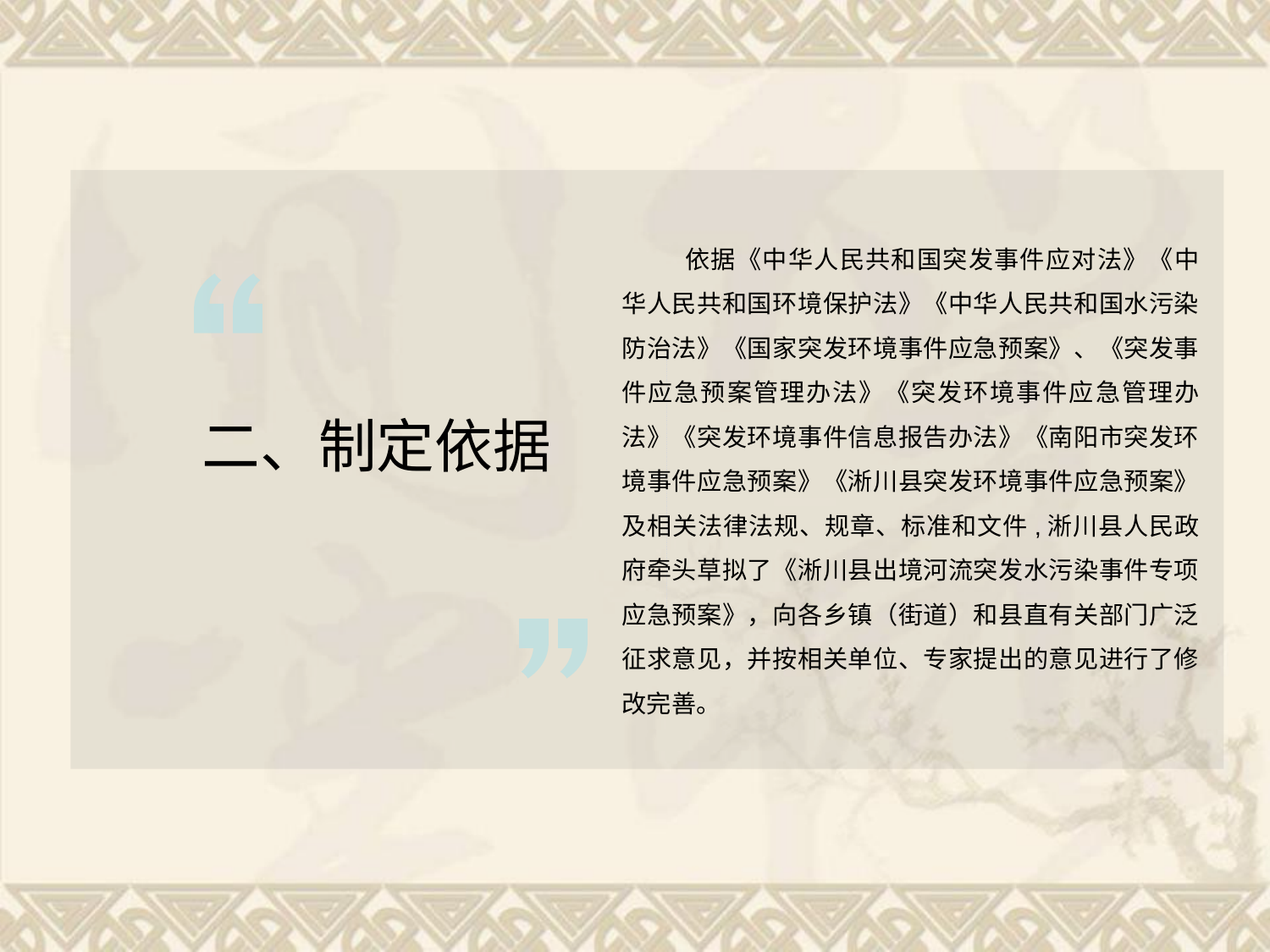

依据《中华人民共和国突发事件应对法》《中华人民共和国环境保护法》《中华人民共和国水污染防治法》《国家突发环境事件应急预案》、《突发事件应急预案管理办法》《突发环境事件应急管理办法》《突发环境事件信息报告办法》《南阳市突发环境事件应急预案》《淅川县突发环境事件应急预案》及相关法律法规、规章、标准和文件,淅川县人民政府牵头草拟了《淅川县出境河流突发水污染事件专项应急预案》，向各乡镇（街道）和县直有关部门广泛征求意见，并按相关单位、专家提出的意见进行了修改完善。

# 二、制定依据